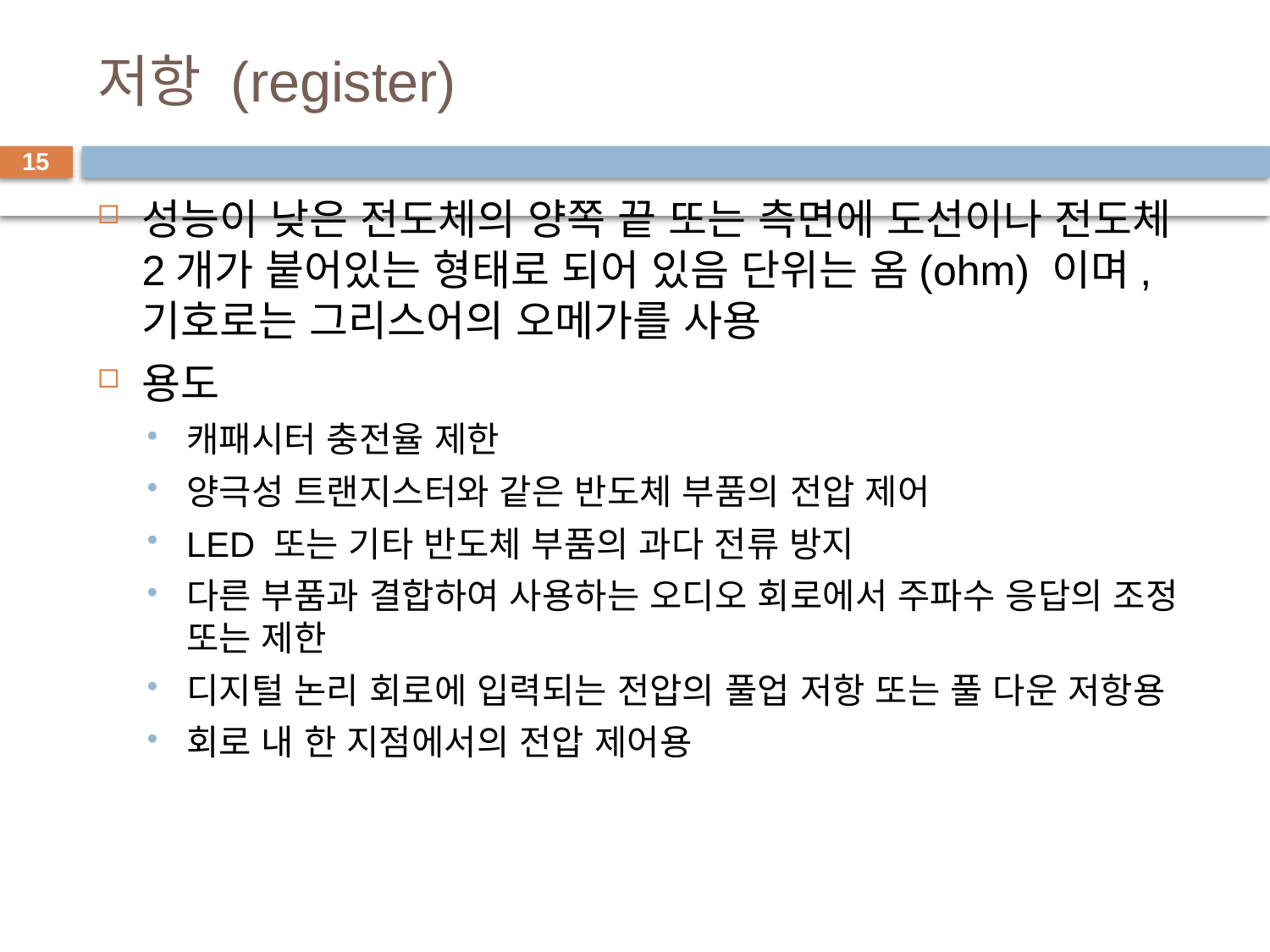

# 저항 (register)
15
성능이 낮은 전도체의 양쪽 끝 또는 측면에 도선이나 전도체 2개가 붙어있는 형태로 되어 있음 단위는 옴(ohm) 이며, 기호로는 그리스어의 오메가를 사용
용도
캐패시터 충전율 제한
양극성 트랜지스터와 같은 반도체 부품의 전압 제어
LED 또는 기타 반도체 부품의 과다 전류 방지
다른 부품과 결합하여 사용하는 오디오 회로에서 주파수 응답의 조정 또는 제한
디지털 논리 회로에 입력되는 전압의 풀업 저항 또는 풀 다운 저항용
회로 내 한 지점에서의 전압 제어용